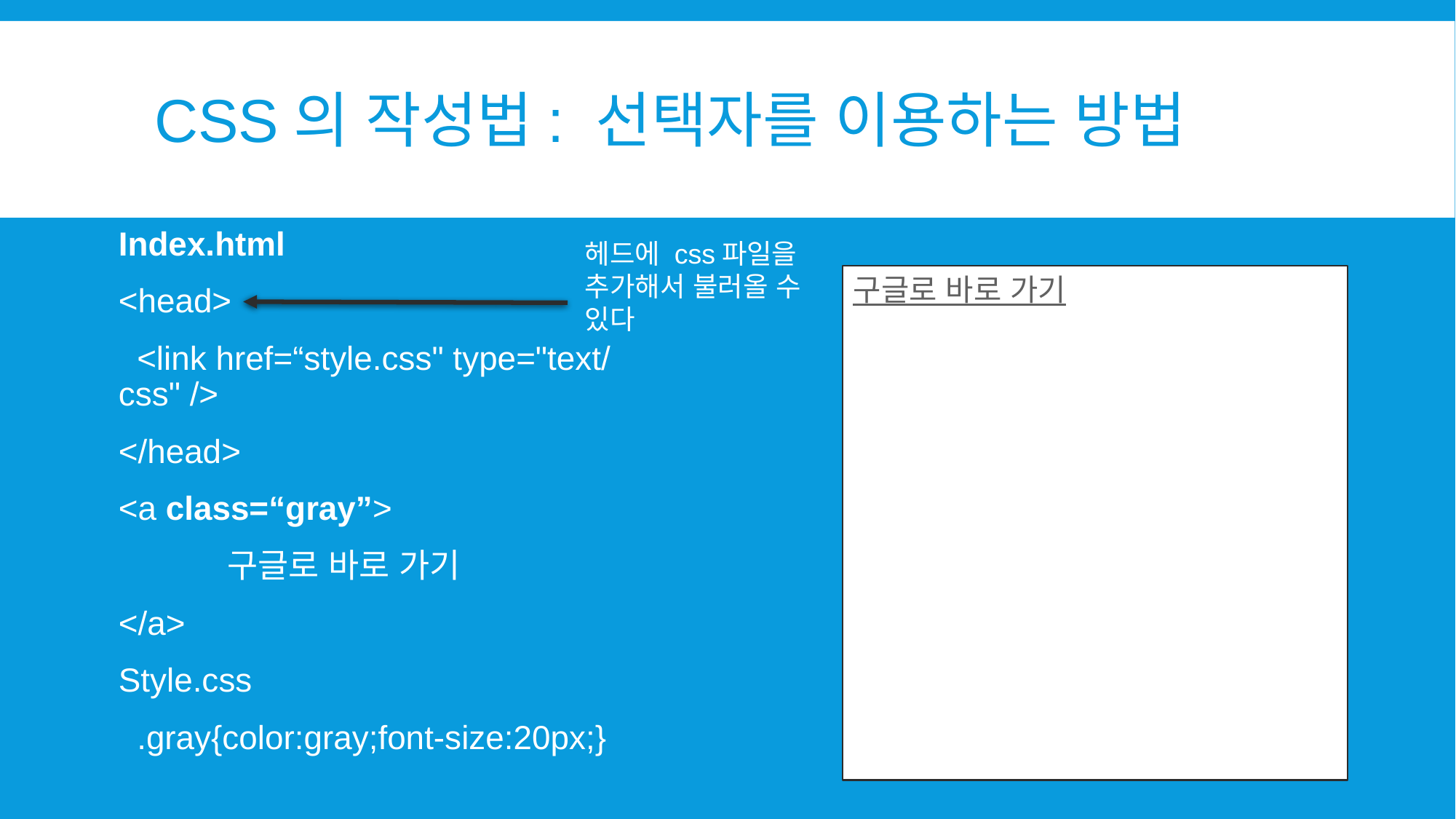

# CSS의 작성법: 선택자를 이용하는 방법
Index.html
<head>
  <link href=“style.css" type="text/css" />
</head>
<a class=“gray”>
	구글로 바로 가기
</a>
Style.css
  .gray{color:gray;font-size:20px;}
헤드에 css파일을 추가해서 불러올 수 있다
구글로 바로 가기